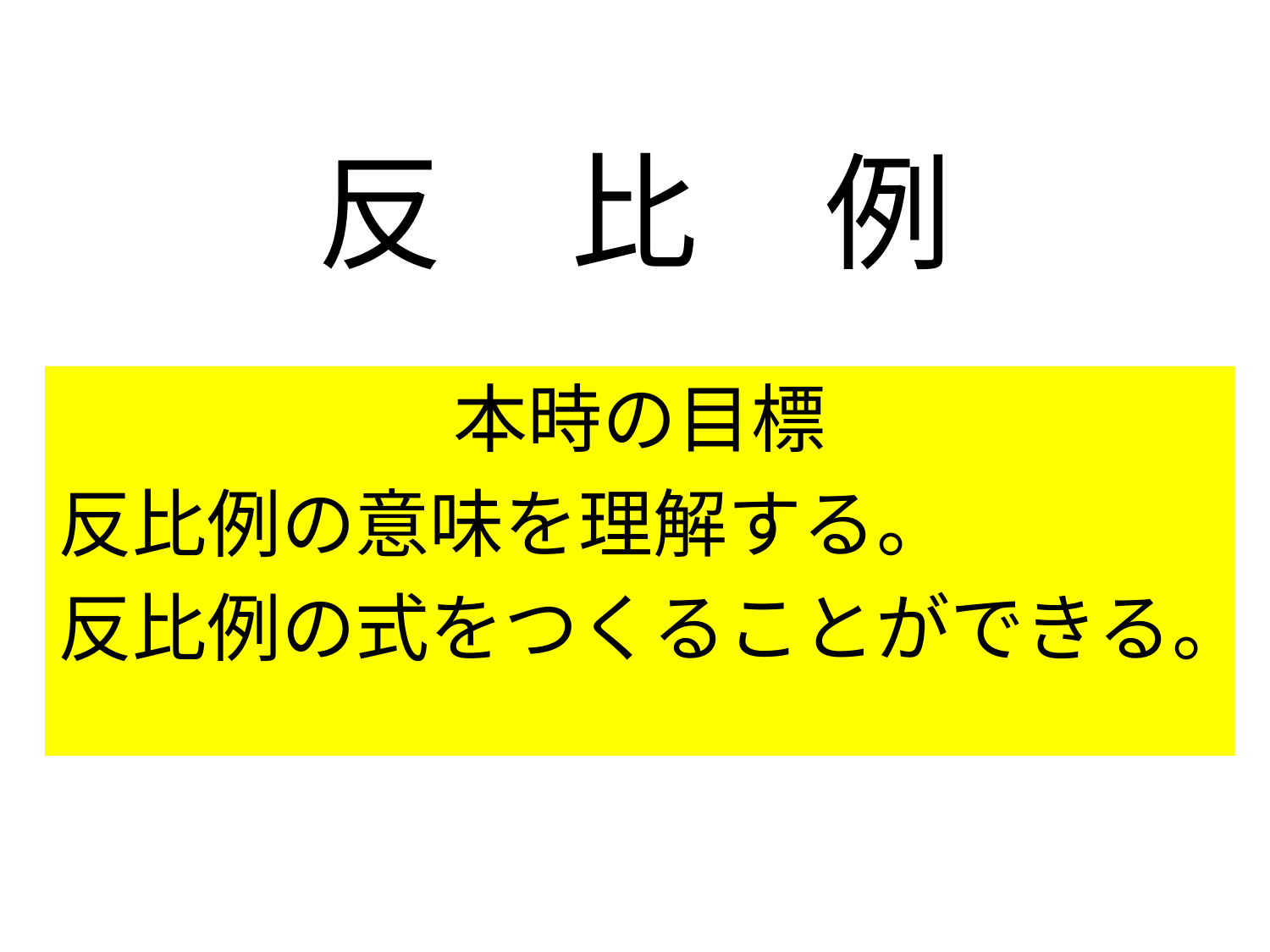

# 反　比　例
本時の目標
反比例の意味を理解する。
反比例の式をつくることができる。